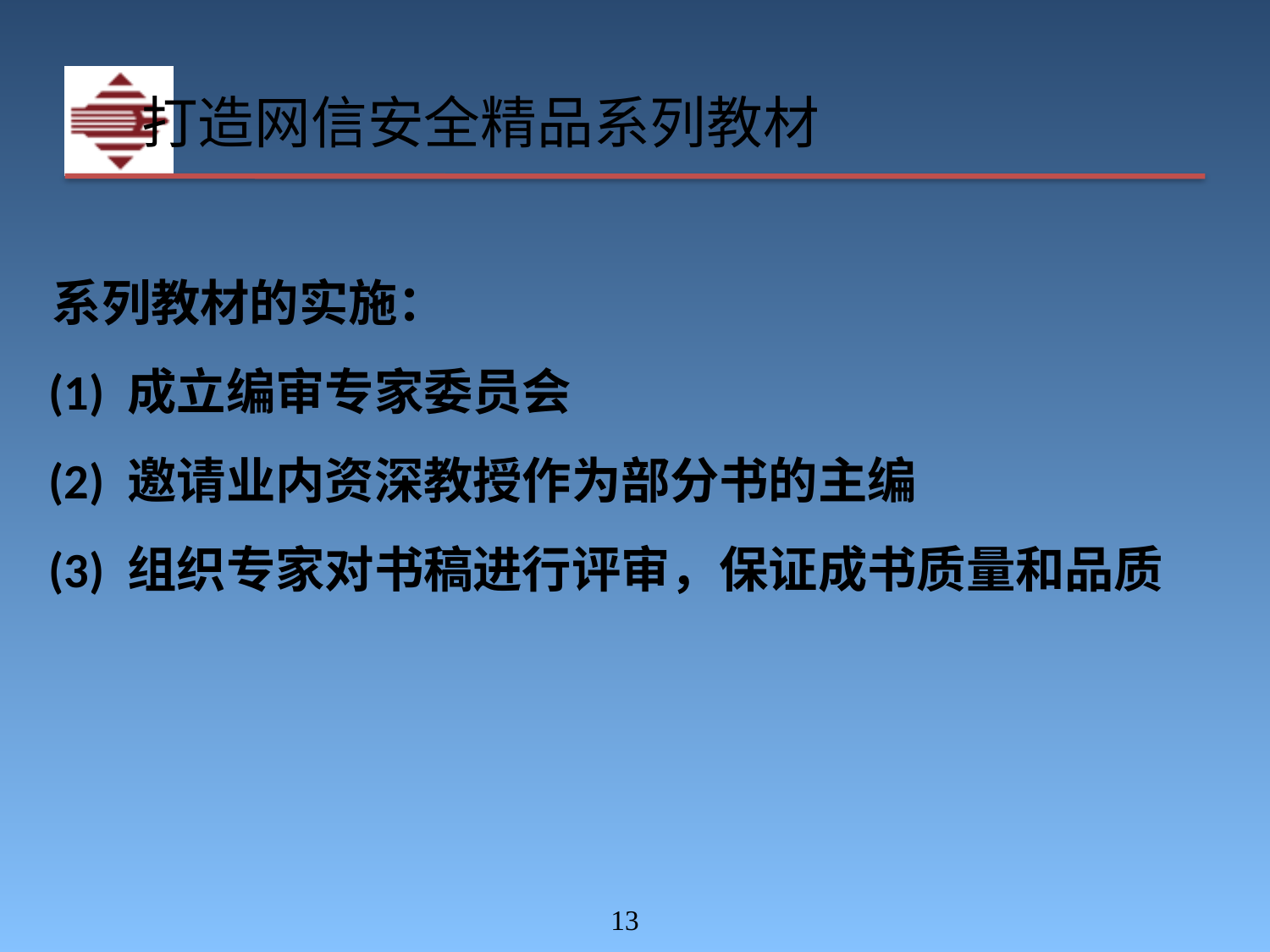

# 打造网信安全精品系列教材
 系列教材的实施：
 (1) 成立编审专家委员会
 (2) 邀请业内资深教授作为部分书的主编
 (3) 组织专家对书稿进行评审，保证成书质量和品质

13